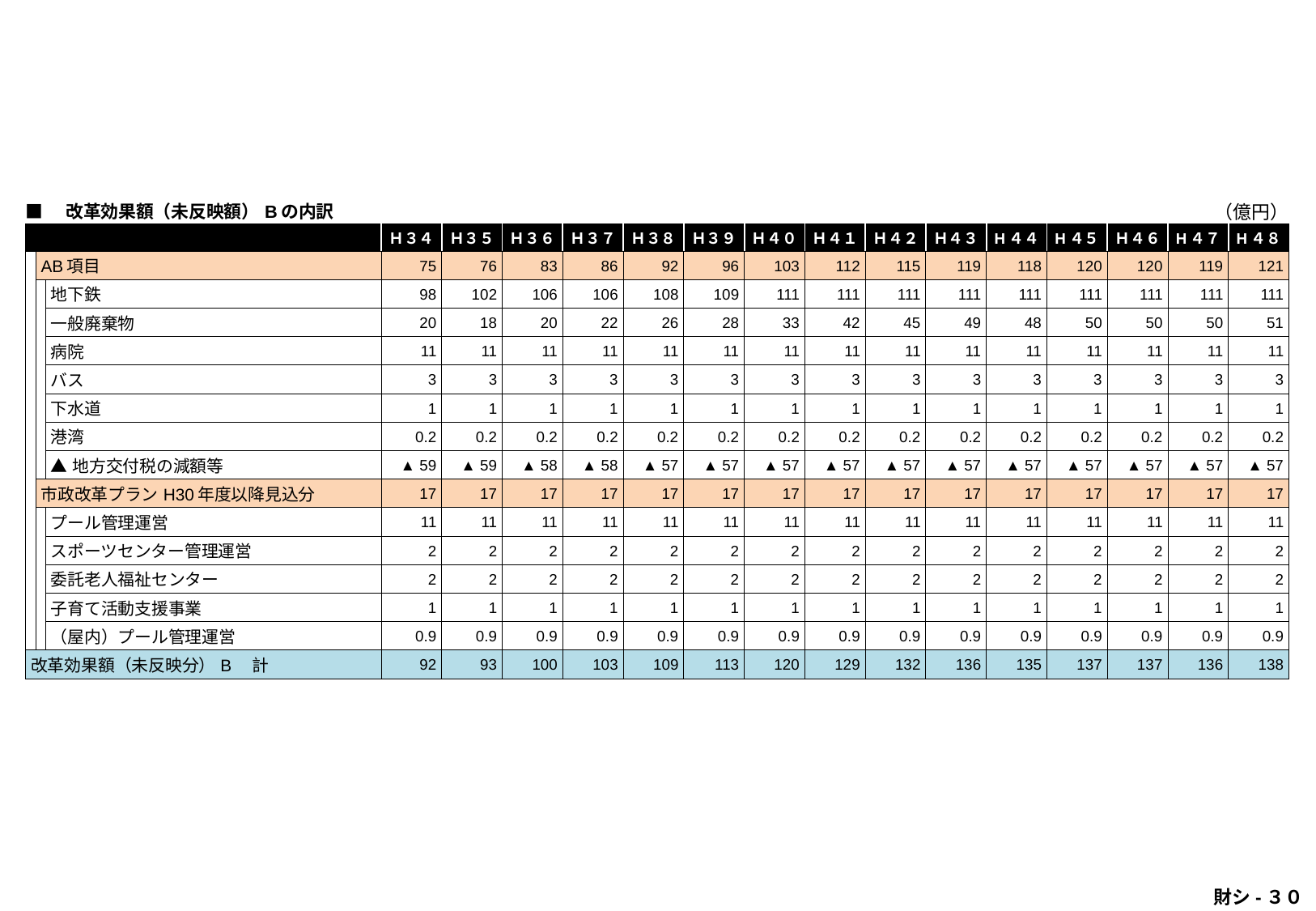

| ■　改革効果額（未反映額）Bの内訳 |  |  |  |  |  |  |  |  |  |  |  |  |  |  |  |  | （億円） |  |
| --- | --- | --- | --- | --- | --- | --- | --- | --- | --- | --- | --- | --- | --- | --- | --- | --- | --- | --- |
|  |  |  |  | Ｈ３４ | Ｈ３５ | Ｈ３６ | Ｈ３７ | Ｈ３８ | Ｈ３９ | Ｈ４０ | Ｈ４１ | Ｈ４２ | Ｈ４３ | H４４ | H４５ | Ｈ４６ | H４７ | H４８ |
|  | AB項目 |  |  | 75 | 76 | 83 | 86 | 92 | 96 | 103 | 112 | 115 | 119 | 118 | 120 | 120 | 119 | 121 |
|  |  | 地下鉄 |  | 98 | 102 | 106 | 106 | 108 | 109 | 111 | 111 | 111 | 111 | 111 | 111 | 111 | 111 | 111 |
|  |  | 一般廃棄物 |  | 20 | 18 | 20 | 22 | 26 | 28 | 33 | 42 | 45 | 49 | 48 | 50 | 50 | 50 | 51 |
|  |  | 病院 |  | 11 | 11 | 11 | 11 | 11 | 11 | 11 | 11 | 11 | 11 | 11 | 11 | 11 | 11 | 11 |
|  |  | バス |  | 3 | 3 | 3 | 3 | 3 | 3 | 3 | 3 | 3 | 3 | 3 | 3 | 3 | 3 | 3 |
|  |  | 下水道 |  | 1 | 1 | 1 | 1 | 1 | 1 | 1 | 1 | 1 | 1 | 1 | 1 | 1 | 1 | 1 |
|  |  | 港湾 |  | 0.2 | 0.2 | 0.2 | 0.2 | 0.2 | 0.2 | 0.2 | 0.2 | 0.2 | 0.2 | 0.2 | 0.2 | 0.2 | 0.2 | 0.2 |
|  |  | ▲地方交付税の減額等 |  | ▲ 59 | ▲ 59 | ▲ 58 | ▲ 58 | ▲ 57 | ▲ 57 | ▲ 57 | ▲ 57 | ▲ 57 | ▲ 57 | ▲ 57 | ▲ 57 | ▲ 57 | ▲ 57 | ▲ 57 |
|  | 市政改革プランH30年度以降見込分 |  |  | 17 | 17 | 17 | 17 | 17 | 17 | 17 | 17 | 17 | 17 | 17 | 17 | 17 | 17 | 17 |
|  |  | プール管理運営 |  | 11 | 11 | 11 | 11 | 11 | 11 | 11 | 11 | 11 | 11 | 11 | 11 | 11 | 11 | 11 |
|  |  | スポーツセンター管理運営 |  | 2 | 2 | 2 | 2 | 2 | 2 | 2 | 2 | 2 | 2 | 2 | 2 | 2 | 2 | 2 |
|  |  | 委託老人福祉センター |  | 2 | 2 | 2 | 2 | 2 | 2 | 2 | 2 | 2 | 2 | 2 | 2 | 2 | 2 | 2 |
|  |  | 子育て活動支援事業 |  | 1 | 1 | 1 | 1 | 1 | 1 | 1 | 1 | 1 | 1 | 1 | 1 | 1 | 1 | 1 |
|  |  | （屋内）プール管理運営 |  | 0.9 | 0.9 | 0.9 | 0.9 | 0.9 | 0.9 | 0.9 | 0.9 | 0.9 | 0.9 | 0.9 | 0.9 | 0.9 | 0.9 | 0.9 |
| 改革効果額（未反映分）B　計 |  |  |  | 92 | 93 | 100 | 103 | 109 | 113 | 120 | 129 | 132 | 136 | 135 | 137 | 137 | 136 | 138 |
 財シ-３０